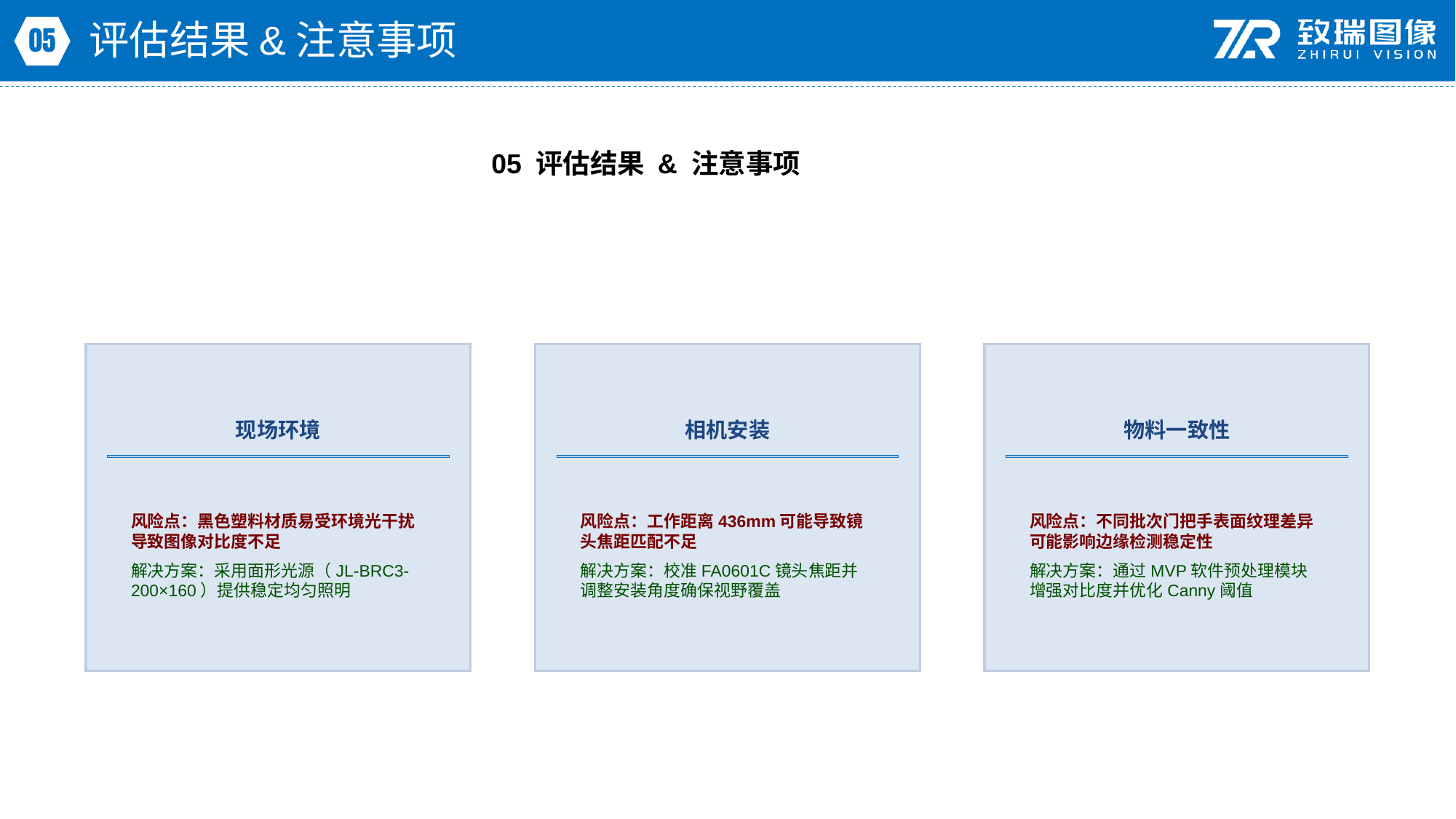

评估结果&注意事项
05

05 评估结果 & 注意事项

现场环境

相机安装

物料一致性

风险点：黑色塑料材质易受环境光干扰导致图像对比度不足
解决方案：采用面形光源（JL-BRC3-200×160）提供稳定均匀照明

风险点：工作距离436mm可能导致镜头焦距匹配不足
解决方案：校准FA0601C镜头焦距并调整安装角度确保视野覆盖

风险点：不同批次门把手表面纹理差异可能影响边缘检测稳定性
解决方案：通过MVP软件预处理模块增强对比度并优化Canny阈值